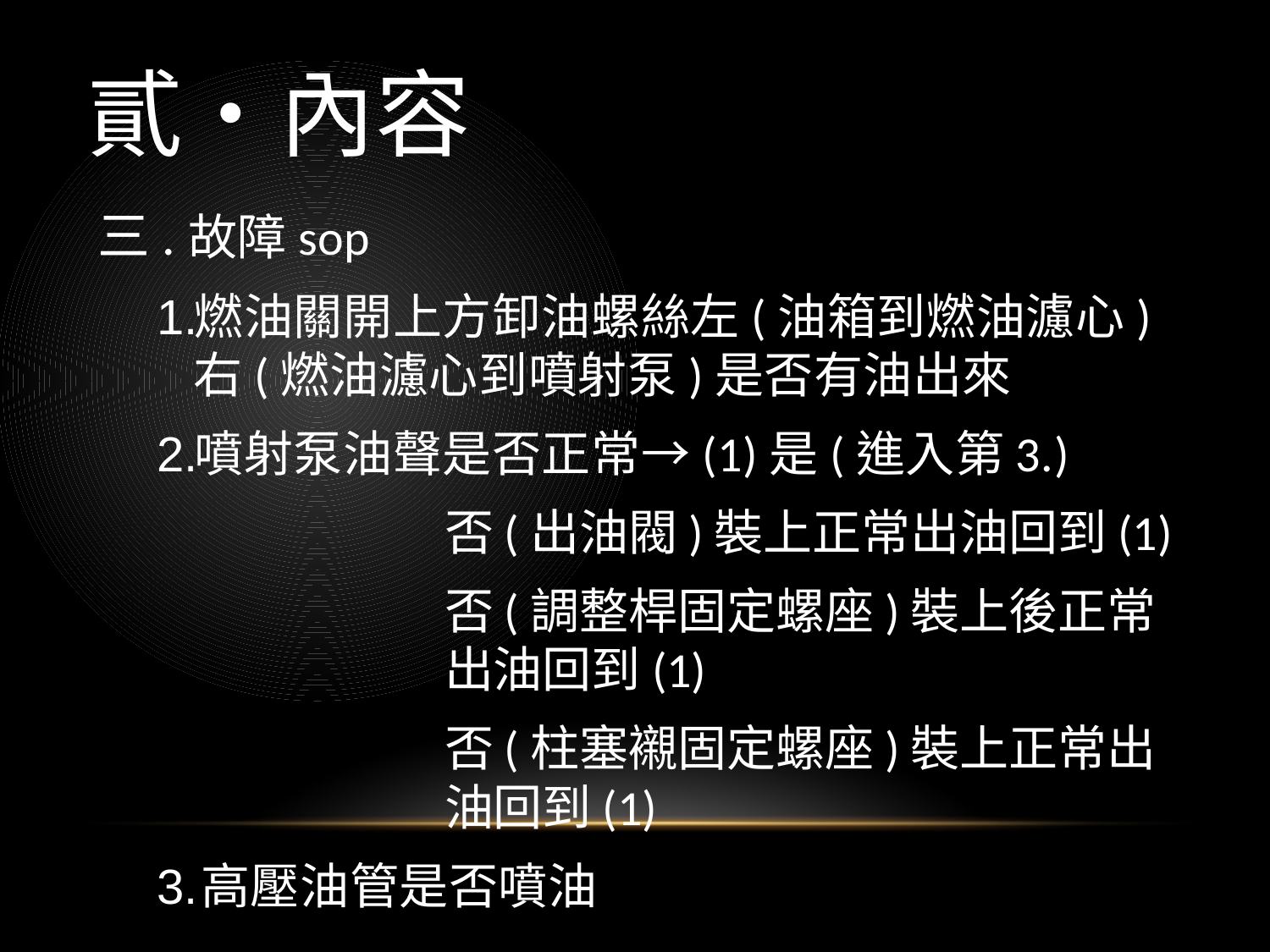

# 貳‧內容
三.故障sop
燃油關開上方卸油螺絲左(油箱到燃油濾心)右(燃油濾心到噴射泵)是否有油出來
噴射泵油聲是否正常→(1)是(進入第3.)
否(出油閥)裝上正常出油回到(1)
否(調整桿固定螺座)裝上後正常出油回到(1)
否(柱塞襯固定螺座)裝上正常出油回到(1)
高壓油管是否噴油